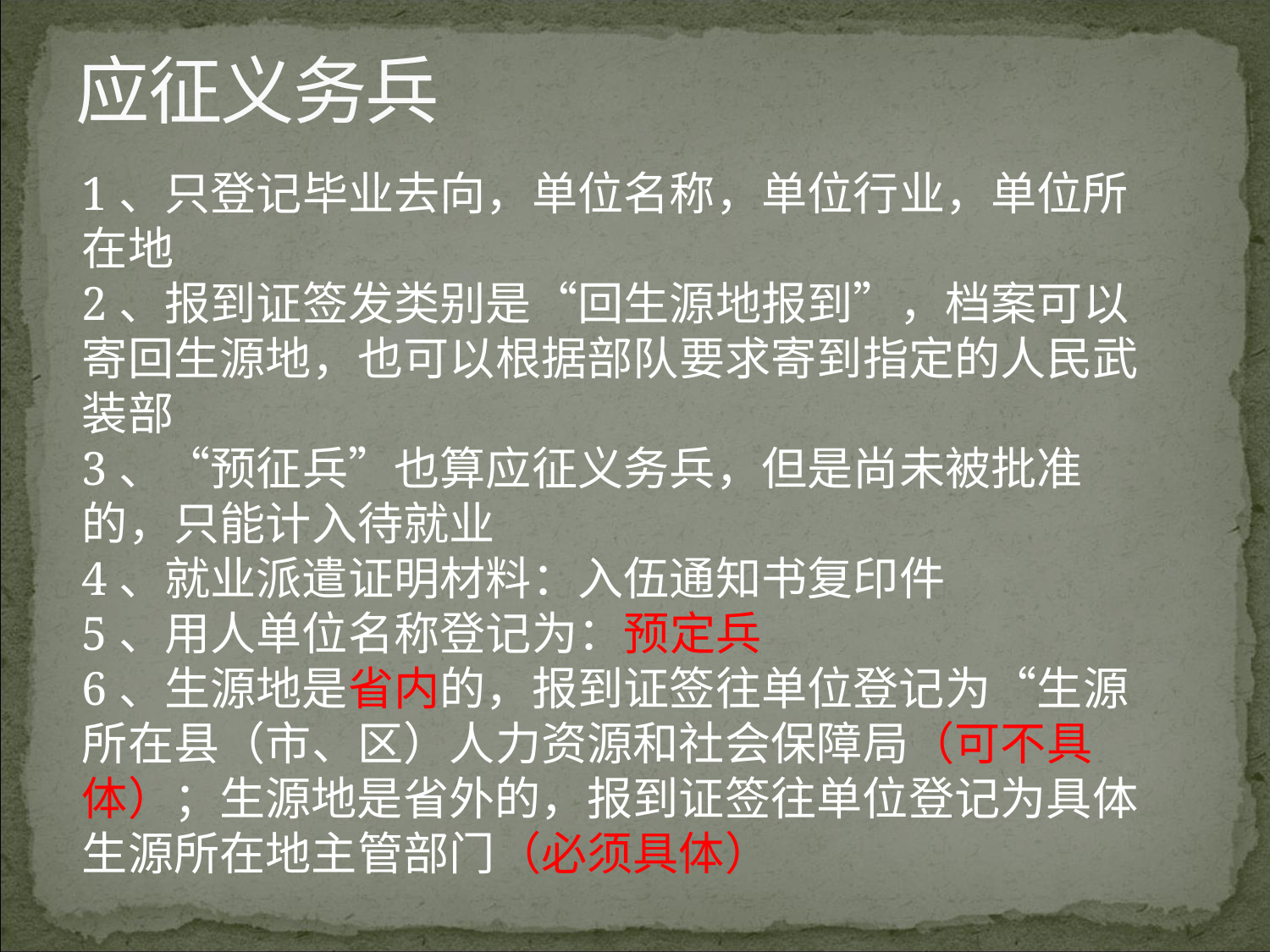

# 应征义务兵
1、只登记毕业去向，单位名称，单位行业，单位所在地
2、报到证签发类别是“回生源地报到”，档案可以寄回生源地，也可以根据部队要求寄到指定的人民武装部
3、“预征兵”也算应征义务兵，但是尚未被批准的，只能计入待就业
4、就业派遣证明材料：入伍通知书复印件
5、用人单位名称登记为：预定兵
6、生源地是省内的，报到证签往单位登记为“生源所在县（市、区）人力资源和社会保障局（可不具体）；生源地是省外的，报到证签往单位登记为具体生源所在地主管部门（必须具体）